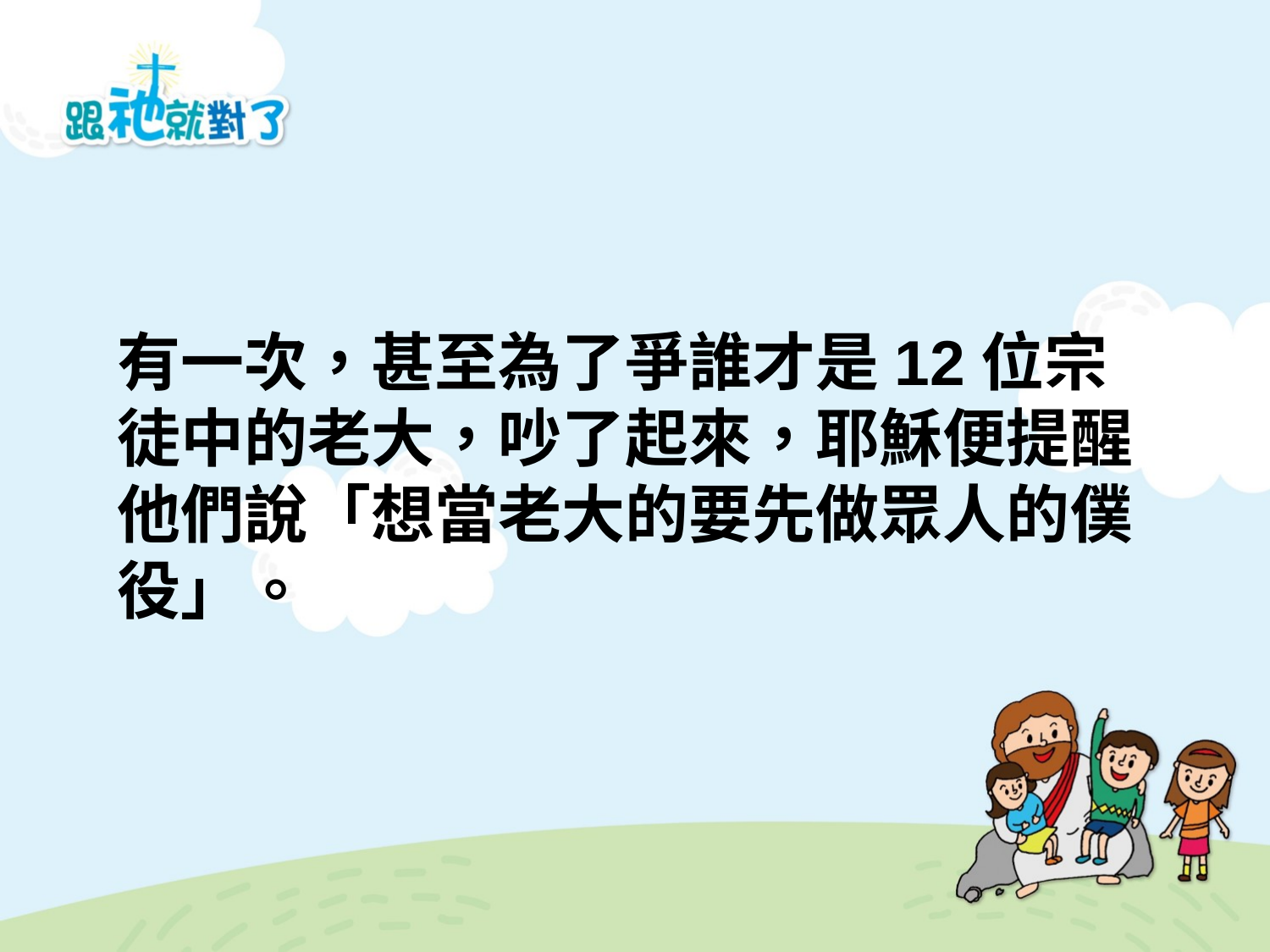

有一次，甚至為了爭誰才是12位宗徒中的老大，吵了起來，耶穌便提醒他們說「想當老大的要先做眾人的僕役」。